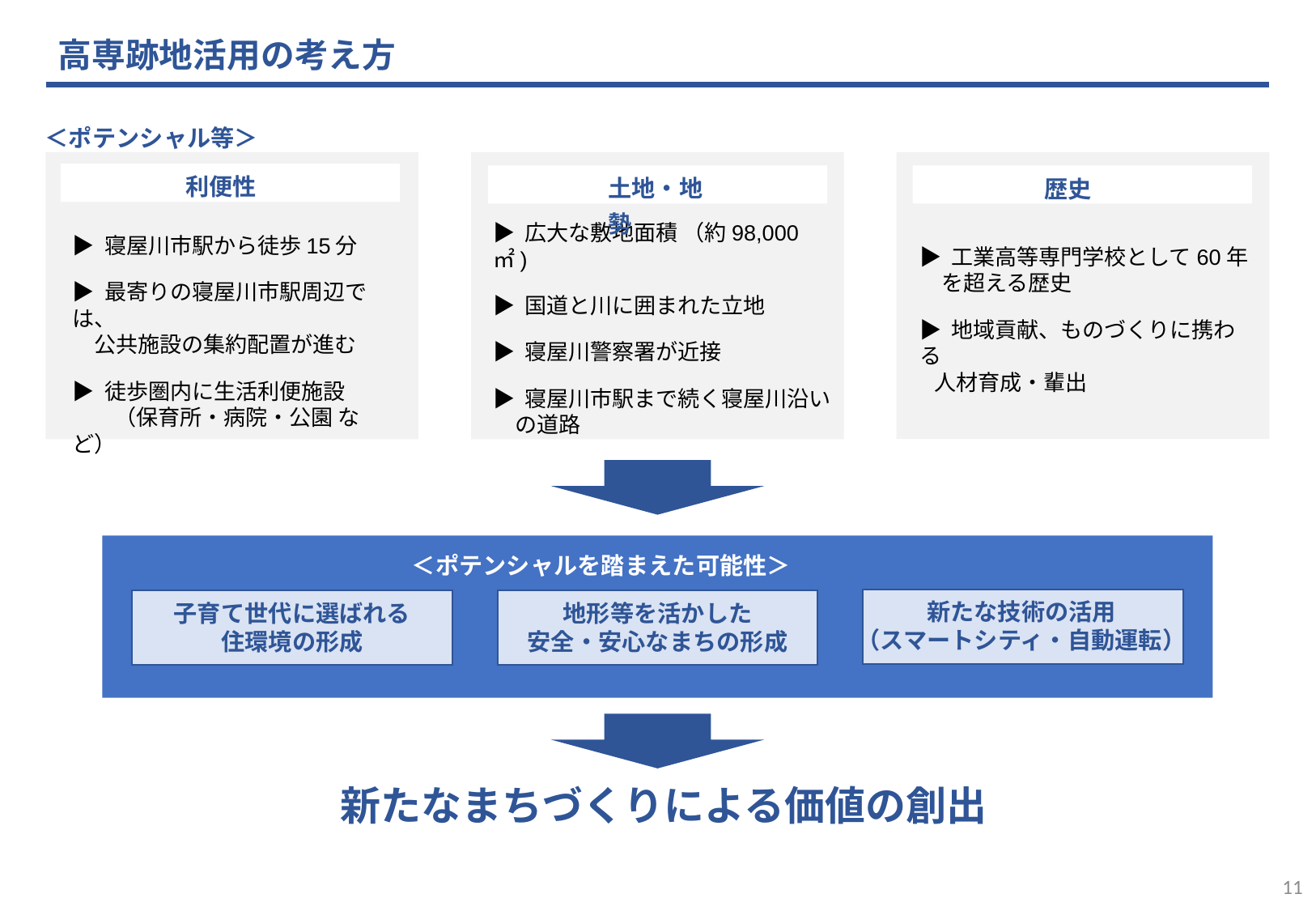

高専跡地活用の考え方
＜ポテンシャル等＞

利便性

土地・地勢

歴史

▶ 広大な敷地面積 （約98,000㎡)
▶ 国道と川に囲まれた立地
▶ 寝屋川警察署が近接
▶ 寝屋川市駅まで続く寝屋川沿い
　の道路
▶ 寝屋川市駅から徒歩15分
▶ 最寄りの寝屋川市駅周辺では、
　公共施設の集約配置が進む
▶ 徒歩圏内に生活利便施設
   　（保育所・病院・公園 など）
▶ 工業高等専門学校として60年
　を超える歴史
▶ 地域貢献、ものづくりに携わる
  人材育成・輩出

＜ポテンシャルを踏まえた可能性＞

新たな技術の活用
（スマートシティ・自動運転）

子育て世代に選ばれる
住環境の形成

地形等を活かした
安全・安心なまちの形成

新たなまちづくりによる価値の創出
11